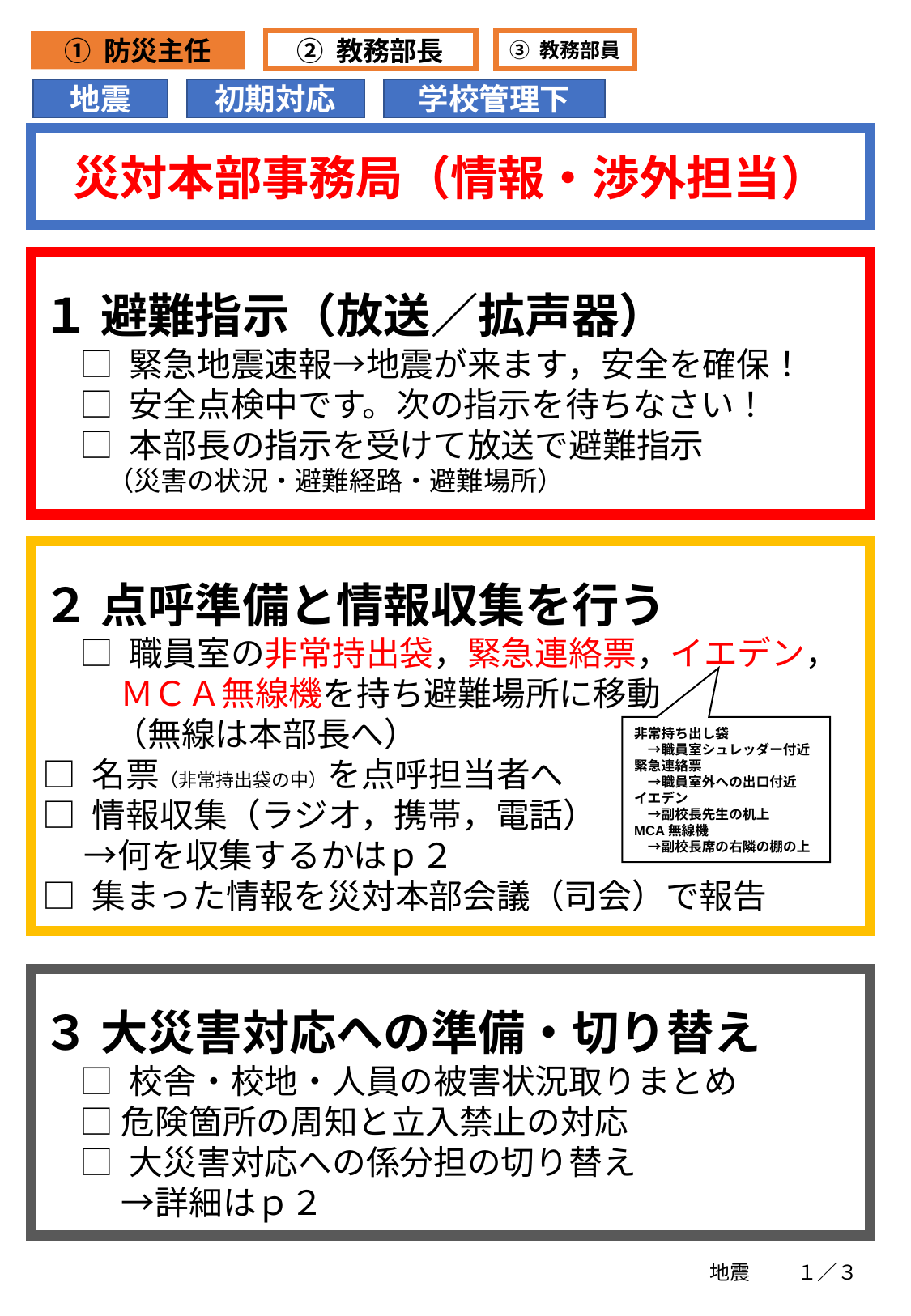

① 防災主任
③ 教務部員
② 教務部長
地震
初期対応
学校管理下
災対本部事務局（情報・渉外担当）
１ 避難指示（放送／拡声器）
□ 緊急地震速報→地震が来ます，安全を確保！
□ 安全点検中です。次の指示を待ちなさい！
□ 本部長の指示を受けて放送で避難指示
　（災害の状況・避難経路・避難場所）
２ 点呼準備と情報収集を行う
□ 職員室の非常持出袋，緊急連絡票，イエデン，ＭＣＡ無線機を持ち避難場所に移動
　（無線は本部長へ）
□ 名票（非常持出袋の中）を点呼担当者へ
□ 情報収集（ラジオ，携帯，電話）
　 →何を収集するかはｐ２
□ 集まった情報を災対本部会議（司会）で報告
非常持ち出し袋
　→職員室シュレッダー付近
緊急連絡票
　→職員室外への出口付近
イエデン
　→副校長先生の机上
MCA無線機
　→副校長席の右隣の棚の上
３ 大災害対応への準備・切り替え
□ 校舎・校地・人員の被害状況取りまとめ
□ 危険箇所の周知と立入禁止の対応
□ 大災害対応への係分担の切り替え
　 →詳細はｐ２
地震
１／３